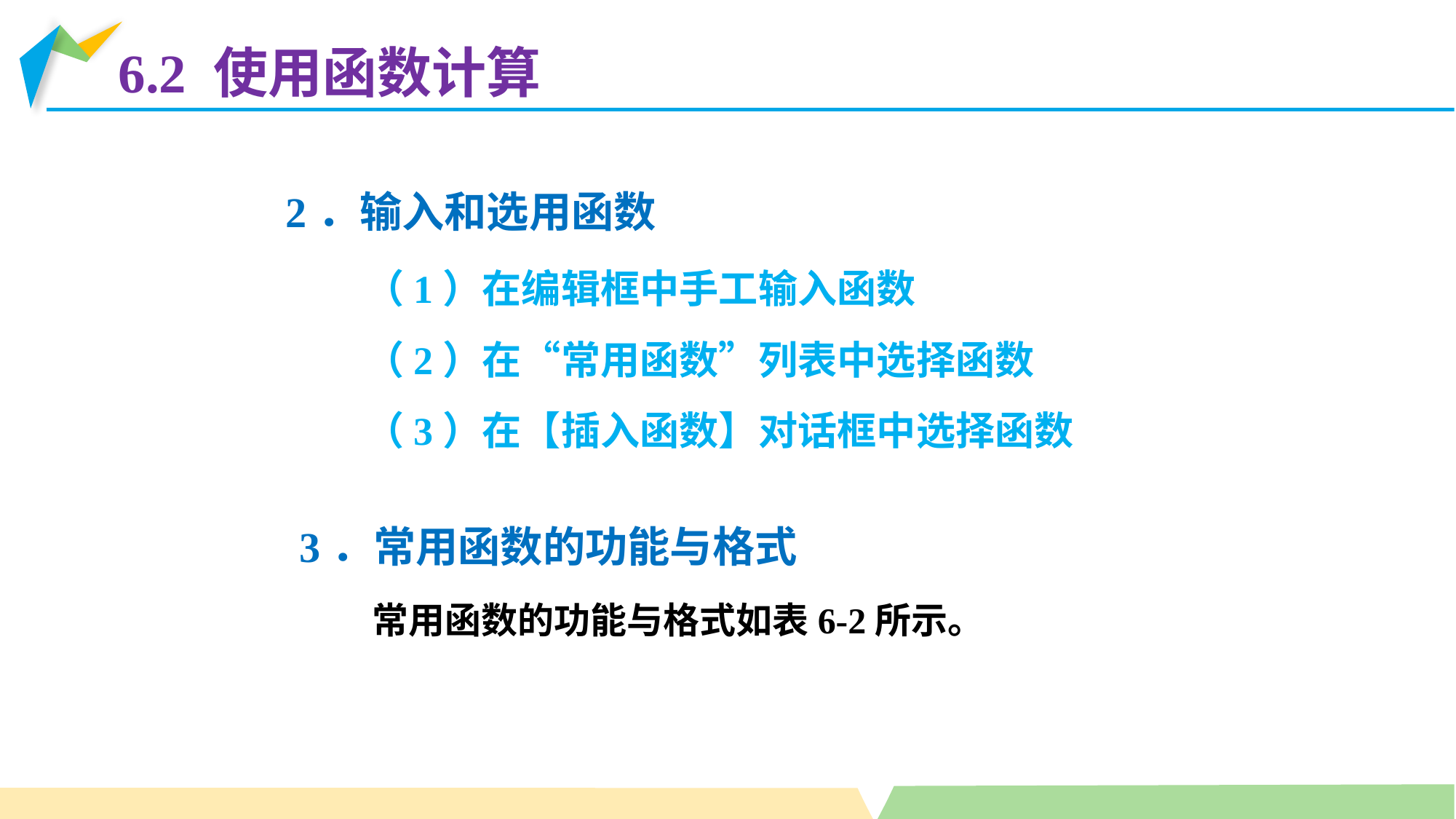

6.2 使用函数计算
2．输入和选用函数
（1）在编辑框中手工输入函数
（2）在“常用函数”列表中选择函数
（3）在【插入函数】对话框中选择函数
3．常用函数的功能与格式
常用函数的功能与格式如表6-2所示。